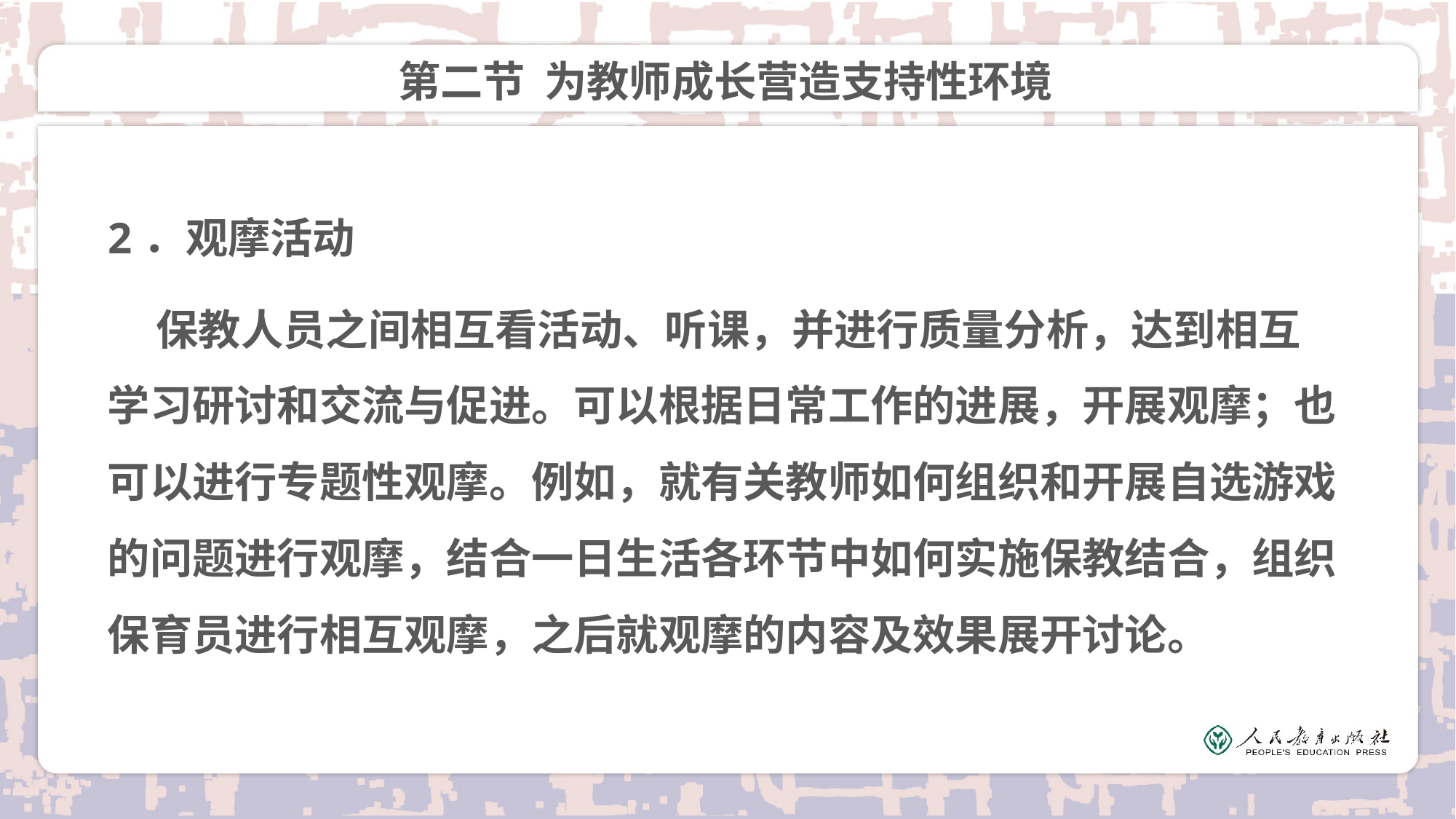

# 第二节  为教师成长营造支持性环境
2．观摩活动
    保教人员之间相互看活动、听课，并进行质量分析，达到相互学习研讨和交流与促进。可以根据日常工作的进展，开展观摩；也可以进行专题性观摩。例如，就有关教师如何组织和开展自选游戏的问题进行观摩，结合一日生活各环节中如何实施保教结合，组织保育员进行相互观摩，之后就观摩的内容及效果展开讨论。